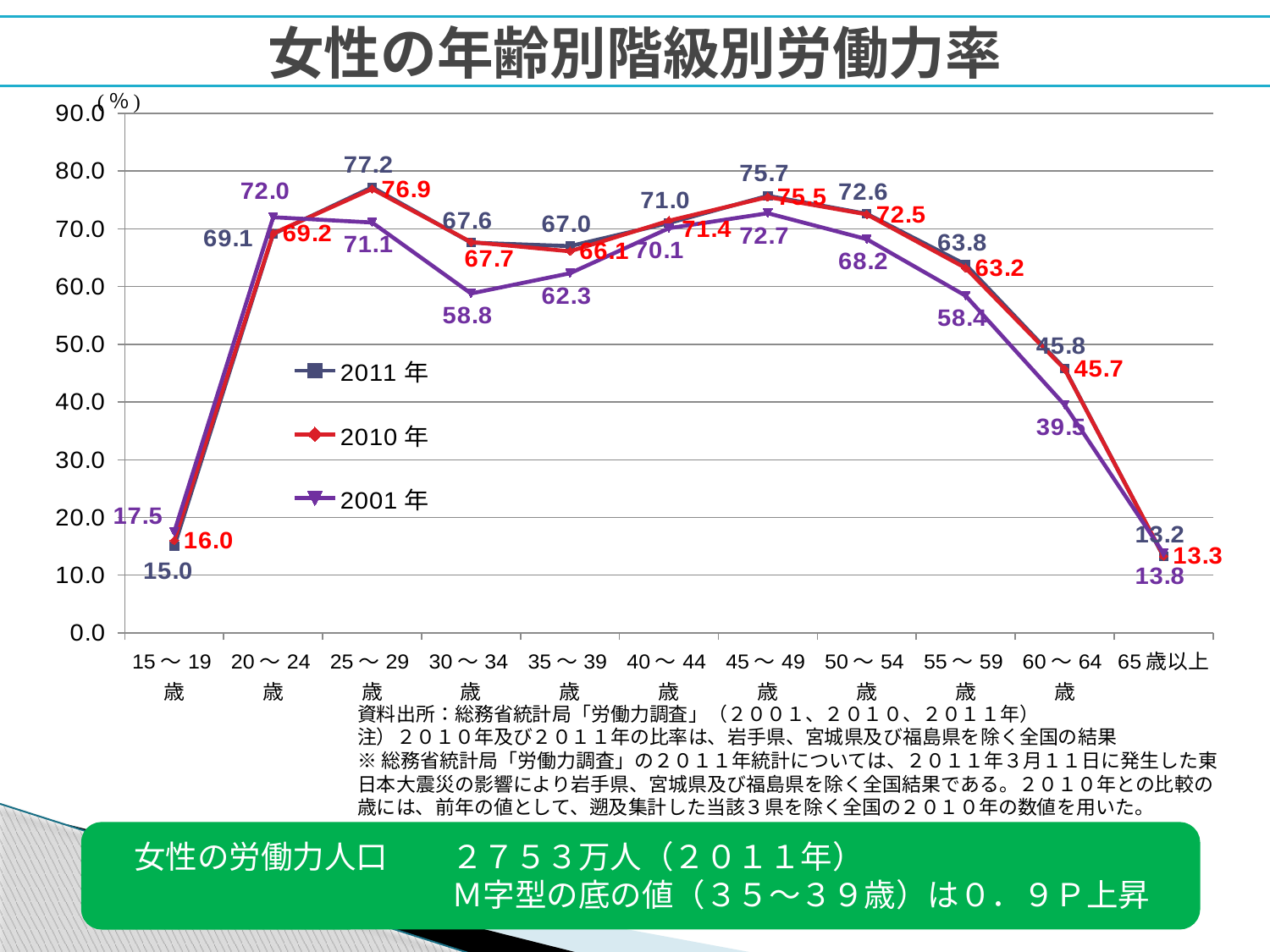

# 女性の年齢別階級別労働力率

### Chart

| Category | 2011年 | 2010年 | 2001年 |
|---|---|---|---|
| 15～19歳 | 15.0 | 16.0 | 17.5 |
| 20～24歳 | 69.1 | 69.2 | 72.0 |
| 25～29歳 | 77.2 | 76.9 | 71.1 |
| 30～34歳 | 67.6 | 67.7 | 58.8 |
| 35～39歳 | 67.0 | 66.1 | 62.3 |
| 40～44歳 | 71.0 | 71.4 | 70.1 |
| 45～49歳 | 75.7 | 75.5 | 72.7 |
| 50～54歳 | 72.6 | 72.5 | 68.2 |
| 55～59歳 | 63.8 | 63.2 | 58.4 |
| 60～64歳 | 45.8 | 45.7 | 39.5 |
| 65歳以上 | 13.2 | 13.3 | 13.8 |
資料出所：総務省統計局「労働力調査」（２００１、２０１０、２０１１年）
注）２０１０年及び２０１１年の比率は、岩手県、宮城県及び福島県を除く全国の結果
※総務省統計局「労働力調査」の２０１１年統計については、２０１１年３月１１日に発生した東日本大震災の影響により岩手県、宮城県及び福島県を除く全国結果である。２０１０年との比較の歳には、前年の値として、遡及集計した当該３県を除く全国の２０１０年の数値を用いた。
　女性の労働力人口　　２７５３万人（２０１１年）
　　　　　　　　　　　Ｍ字型の底の値（３５～３９歳）は０．９Ｐ上昇